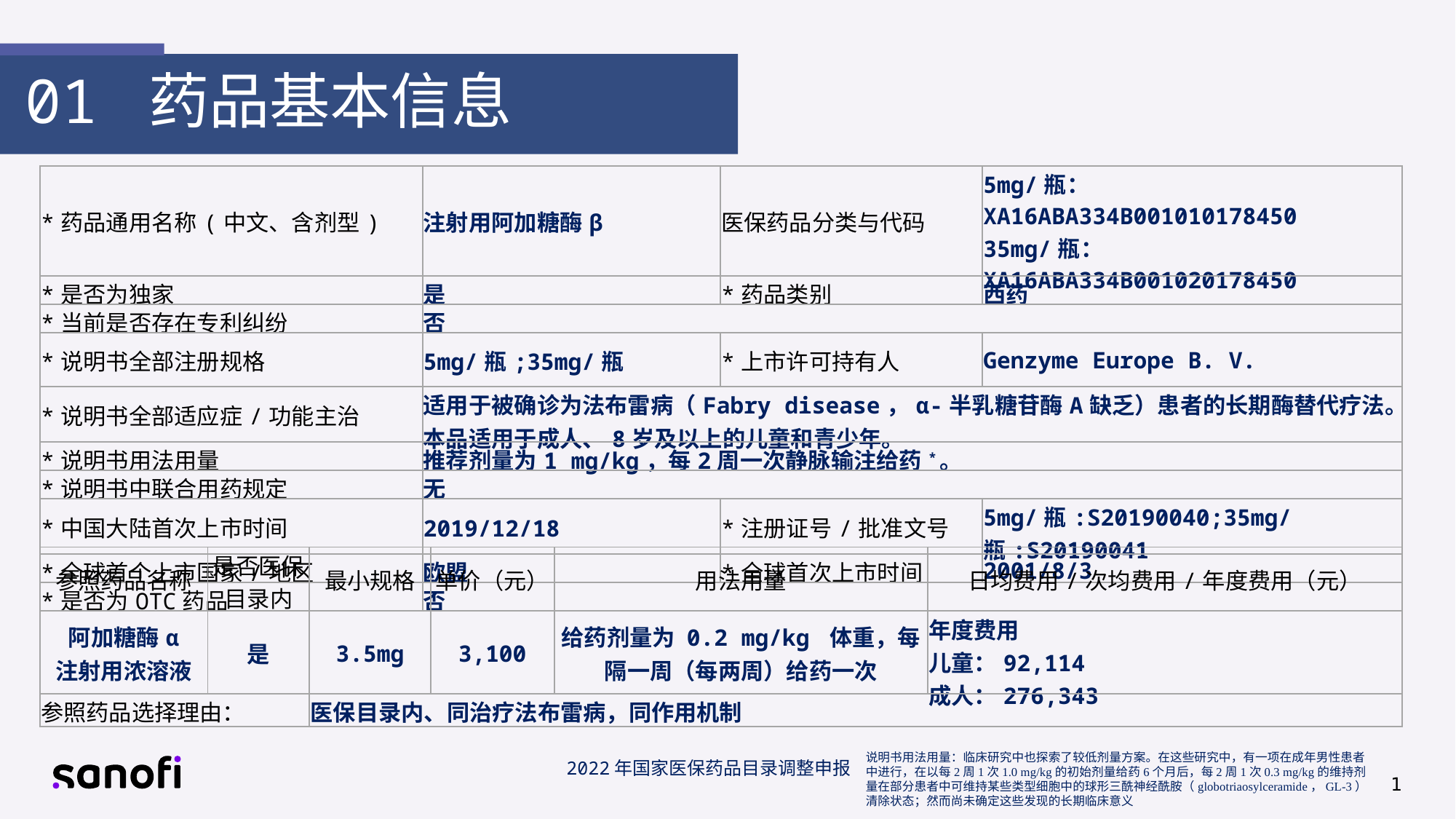

01 药品基本信息
| \*药品通用名称(中文、含剂型) | 注射用阿加糖酶β | 医保药品分类与代码 | 5mg/瓶：XA16ABA334B001010178450 35mg/瓶：XA16ABA334B001020178450 |
| --- | --- | --- | --- |
| \*是否为独家 | 是 | \*药品类别 | 西药 |
| \*当前是否存在专利纠纷 | 否 |  |  |
| \*说明书全部注册规格 | 5mg/瓶;35mg/瓶 | \*上市许可持有人 | Genzyme Europe B. V. |
| \*说明书全部适应症/功能主治 | 适用于被确诊为法布雷病（Fabry disease，α-半乳糖苷酶A缺乏）患者的长期酶替代疗法。本品适用于成人、8岁及以上的儿童和青少年。 |  |  |
| \*说明书用法用量 | 推荐剂量为1 mg/kg，每2周一次静脉输注给药\*。 |  |  |
| \*说明书中联合用药规定 | 无 |  |  |
| \*中国大陆首次上市时间 | 2019/12/18 | \*注册证号/批准文号 | 5mg/瓶:S20190040;35mg/瓶:S20190041 |
| \*全球首个上市国家/地区 | 欧盟 | \*全球首次上市时间 | 2001/8/3 |
| \*是否为OTC药品 | 否 |  |  |
| 参照药品名称 | 是否医保目录内 | 最小规格 | 单价（元） | 用法用量 | 日均费用/次均费用/年度费用（元） |
| --- | --- | --- | --- | --- | --- |
| 阿加糖酶α 注射用浓溶液 | 是 | 3.5mg | 3,100 | 给药剂量为 0.2 mg/kg 体重，每隔一周（每两周）给药一次 | 年度费用 儿童：92,114 成人：276,343 |
| 参照药品选择理由： |  | 医保目录内、同治疗法布雷病，同作用机制 |  |  |  |
说明书用法用量：临床研究中也探索了较低剂量方案。在这些研究中，有一项在成年男性患者中进行，在以每2周1次1.0 mg/kg的初始剂量给药6个月后，每2周1次0.3 mg/kg的维持剂量在部分患者中可维持某些类型细胞中的球形三酰神经酰胺（globotriaosylceramide，GL-3）清除状态；然而尚未确定这些发现的长期临床意义
1